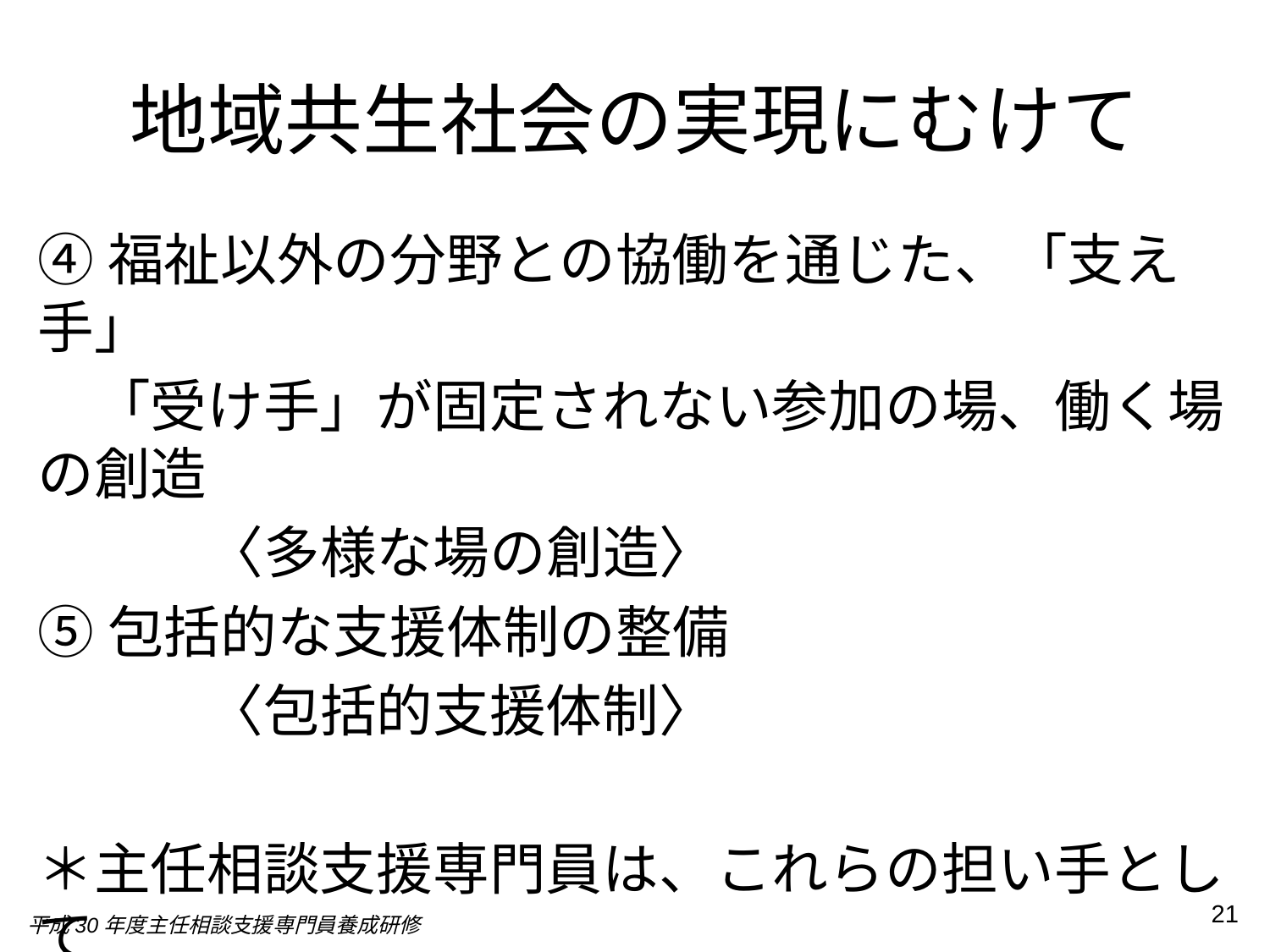

# 地域共生社会の実現にむけて
④福祉以外の分野との協働を通じた、「支え手」
　「受け手」が固定されない参加の場、働く場の創造
　　　〈多様な場の創造〉
⑤包括的な支援体制の整備
　　　〈包括的支援体制〉

＊主任相談支援専門員は、これらの担い手として
　　期待されている

21
平成30年度主任相談支援専門員養成研修